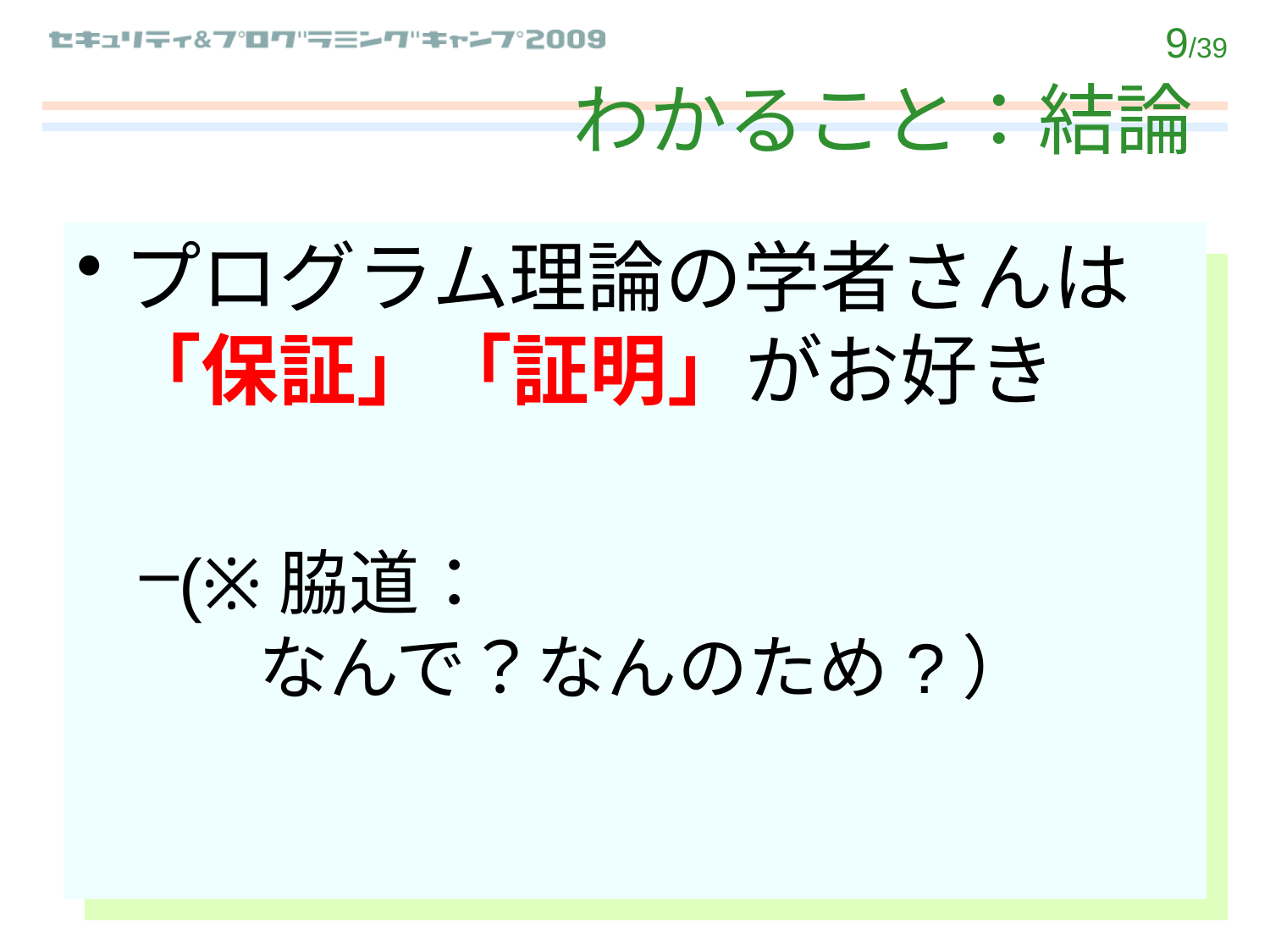

# わかること：結論
プログラム理論の学者さんは「保証」「証明」がお好き

(※脇道：
     なんで？なんのため?）